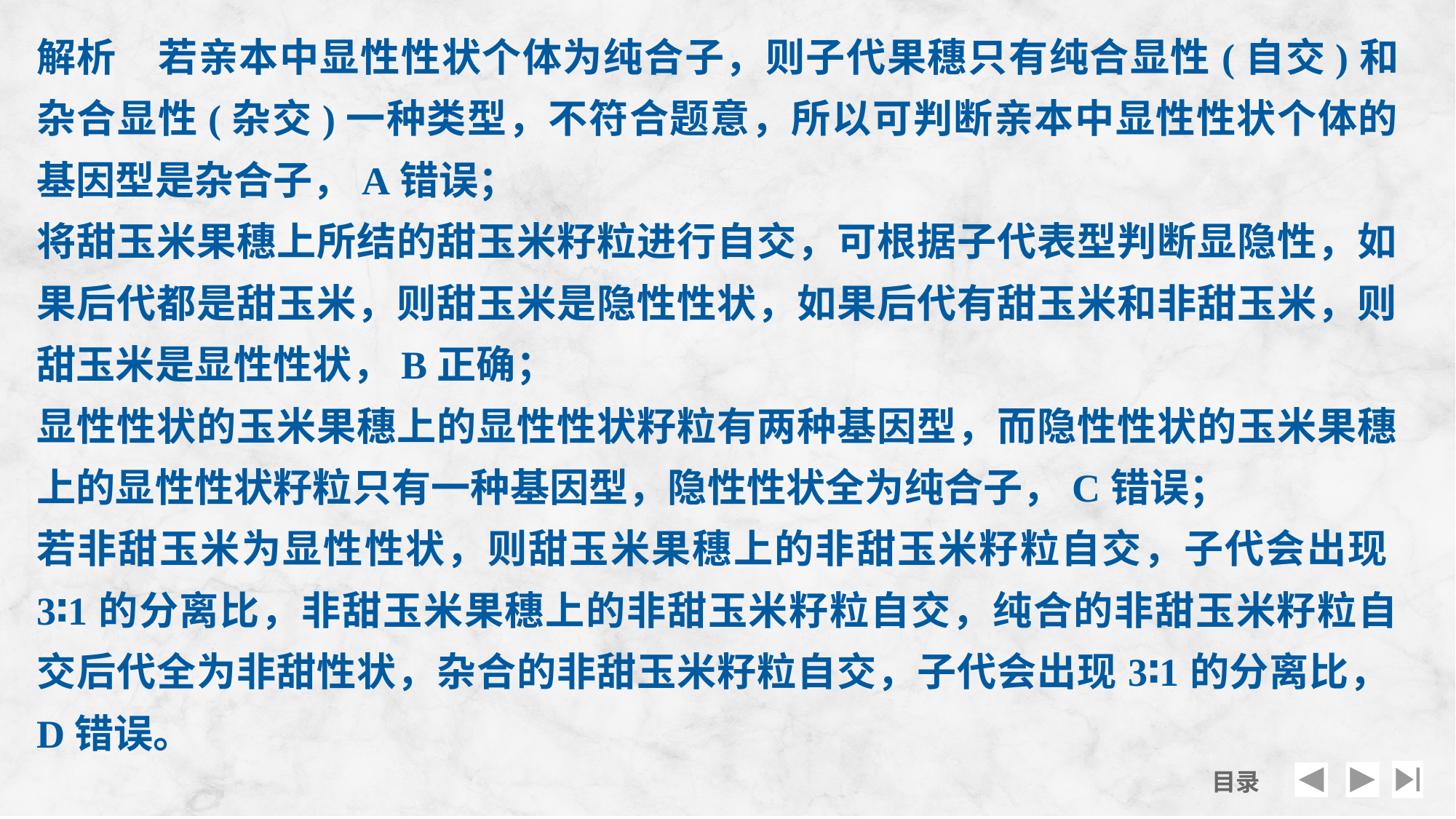

解析　若亲本中显性性状个体为纯合子，则子代果穗只有纯合显性(自交)和杂合显性(杂交)一种类型，不符合题意，所以可判断亲本中显性性状个体的基因型是杂合子，A错误；
将甜玉米果穗上所结的甜玉米籽粒进行自交，可根据子代表型判断显隐性，如果后代都是甜玉米，则甜玉米是隐性性状，如果后代有甜玉米和非甜玉米，则甜玉米是显性性状，B正确；
显性性状的玉米果穗上的显性性状籽粒有两种基因型，而隐性性状的玉米果穗上的显性性状籽粒只有一种基因型，隐性性状全为纯合子，C错误；
若非甜玉米为显性性状，则甜玉米果穗上的非甜玉米籽粒自交，子代会出现3∶1的分离比，非甜玉米果穗上的非甜玉米籽粒自交，纯合的非甜玉米籽粒自交后代全为非甜性状，杂合的非甜玉米籽粒自交，子代会出现3∶1的分离比，D错误。